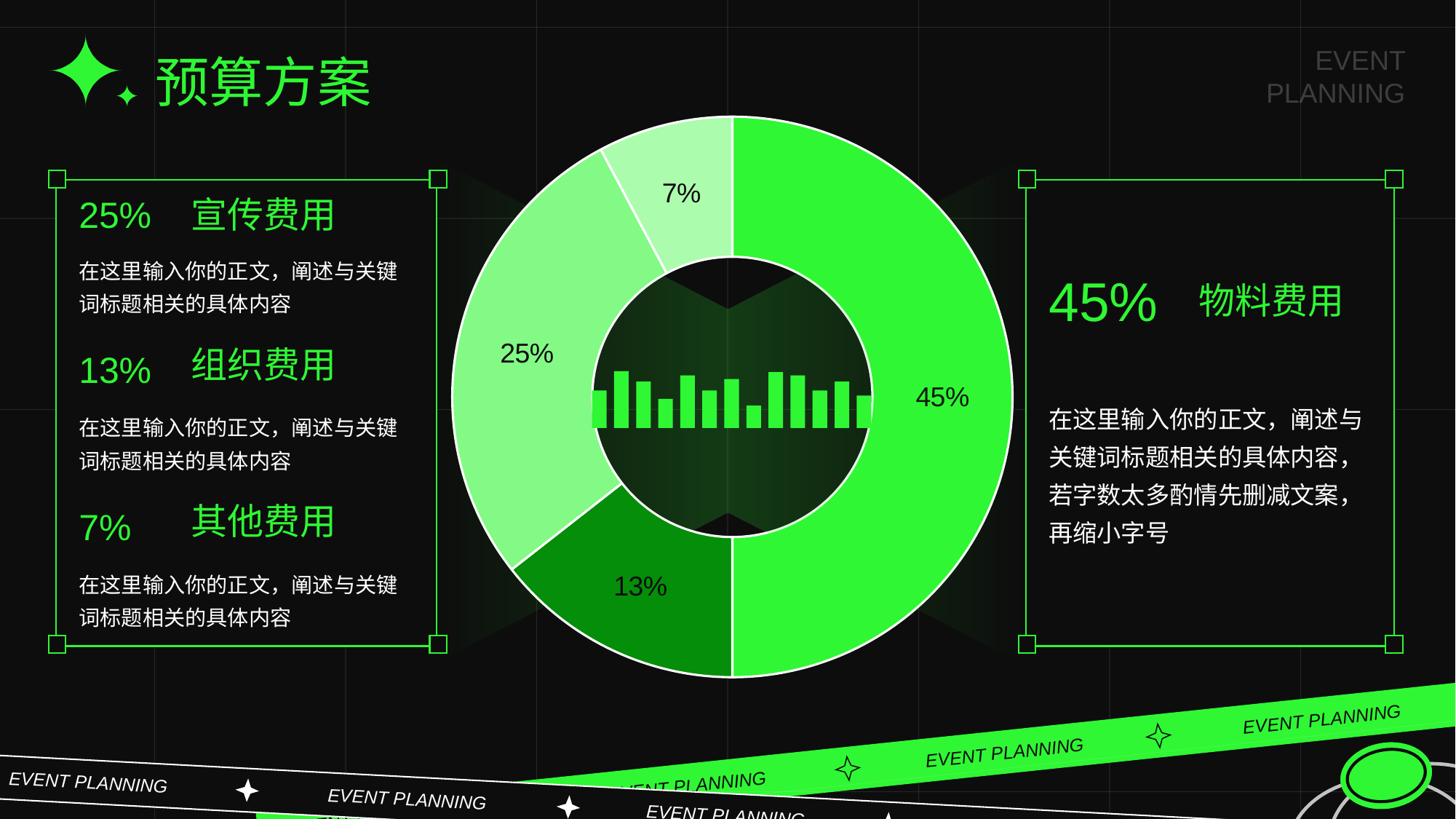

# 预算方案

### Chart

| Category | 销售额 |
|---|---|
| 第一季度 | 0.45 |
| 第二季度 | 0.13 |
| 第三季度 | 0.25 |
| 第四季度 | 0.07 |

宣传费用
25%
在这里输入你的正文，阐述与关键词标题相关的具体内容

45%
物料费用
组织费用
13%

在这里输入你的正文，阐述与关键词标题相关的具体内容，若字数太多酌情先删减文案，再缩小字号
在这里输入你的正文，阐述与关键词标题相关的具体内容
其他费用
7%
在这里输入你的正文，阐述与关键词标题相关的具体内容

24